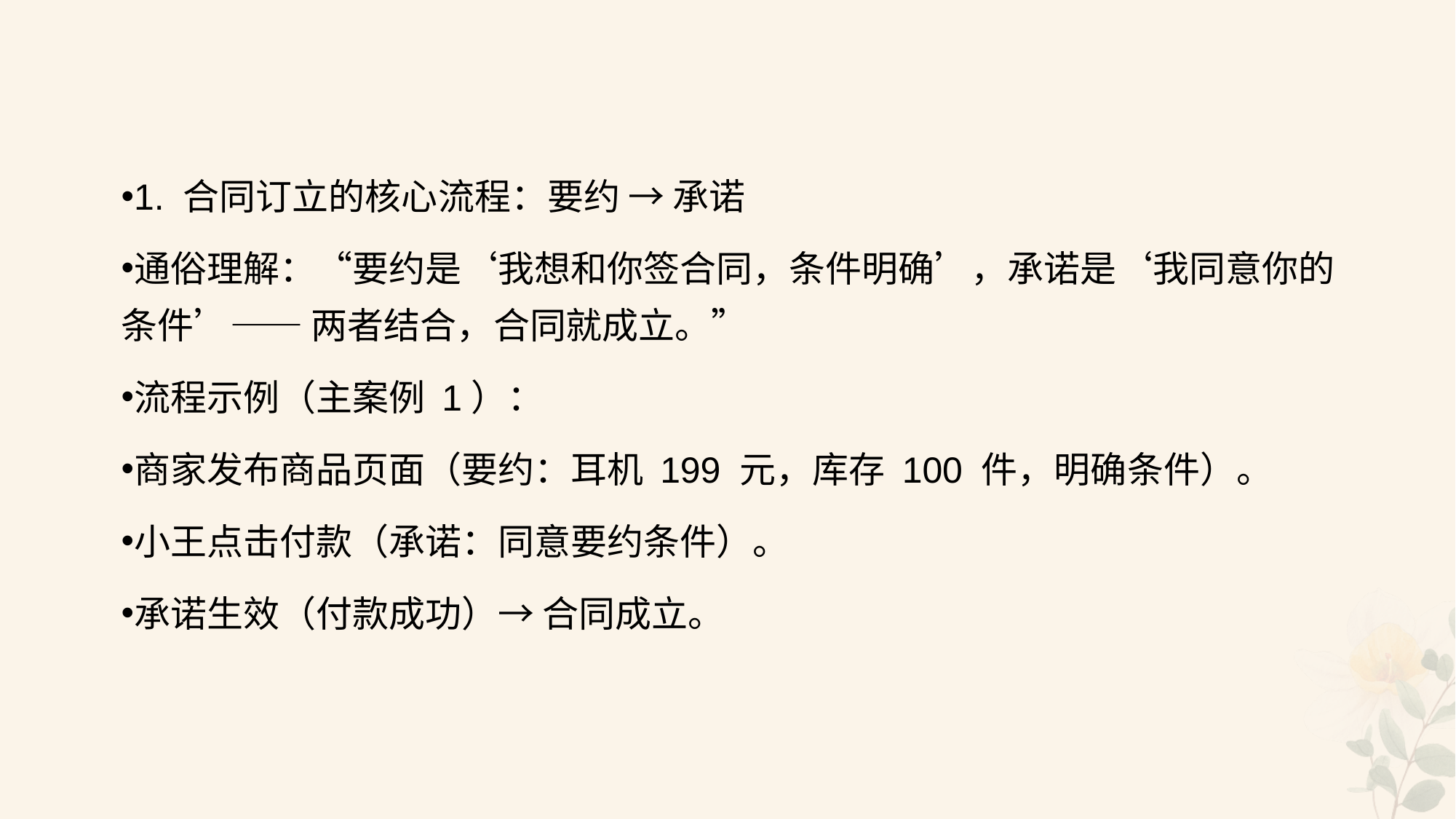

#
1. 合同订立的核心流程：要约 → 承诺
通俗理解：“要约是‘我想和你签合同，条件明确’，承诺是‘我同意你的条件’—— 两者结合，合同就成立。”
流程示例（主案例 1）：
商家发布商品页面（要约：耳机 199 元，库存 100 件，明确条件）。
小王点击付款（承诺：同意要约条件）。
承诺生效（付款成功）→ 合同成立。